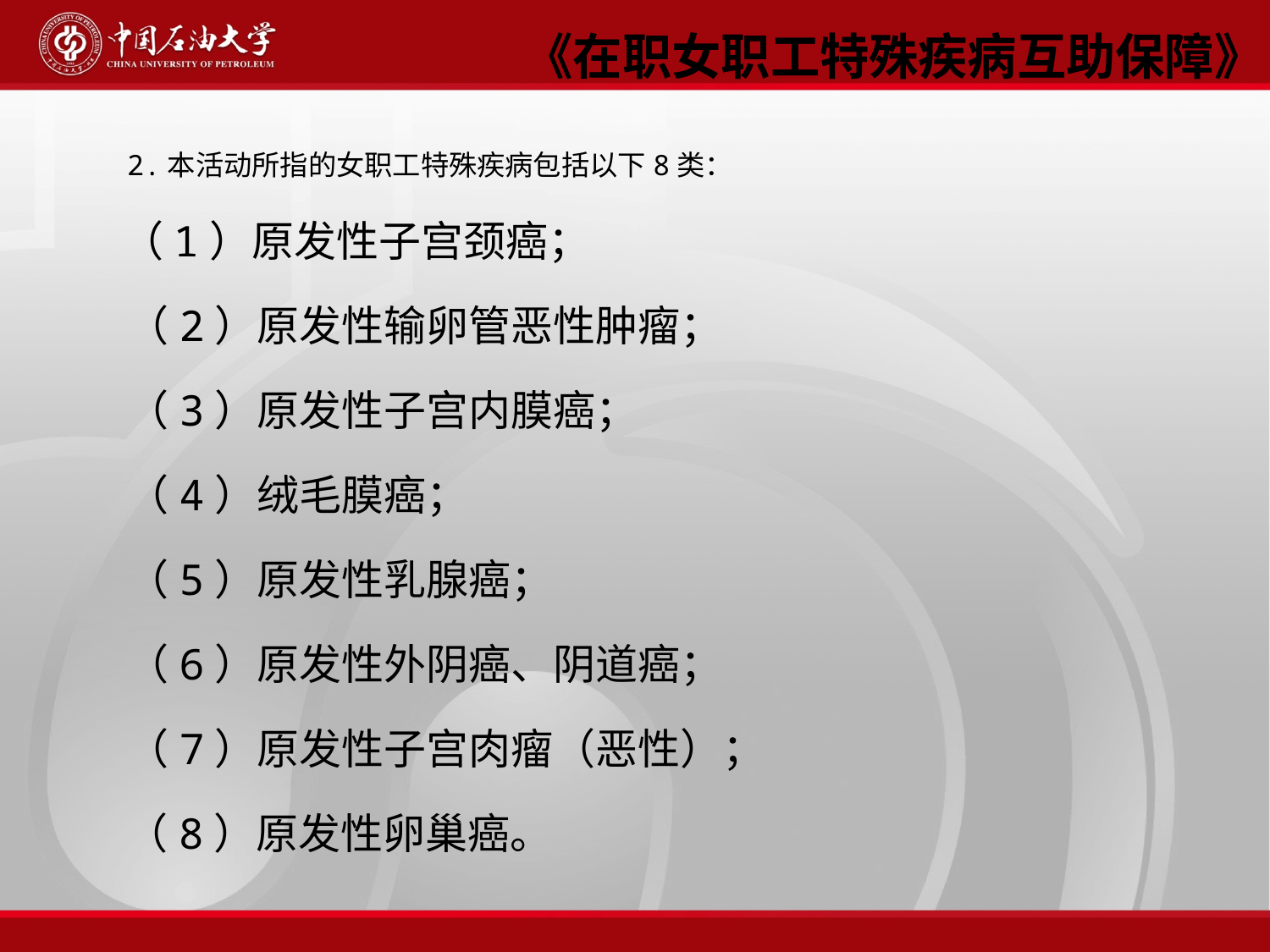

《在职女职工特殊疾病互助保障》
   2.本活动所指的女职工特殊疾病包括以下8类：
    （1）原发性子宫颈癌；
    （2）原发性输卵管恶性肿瘤；
    （3）原发性子宫内膜癌；
    （4）绒毛膜癌；
    （5）原发性乳腺癌；
    （6）原发性外阴癌、阴道癌；
    （7）原发性子宫肉瘤（恶性）；
     （8）原发性卵巢癌。